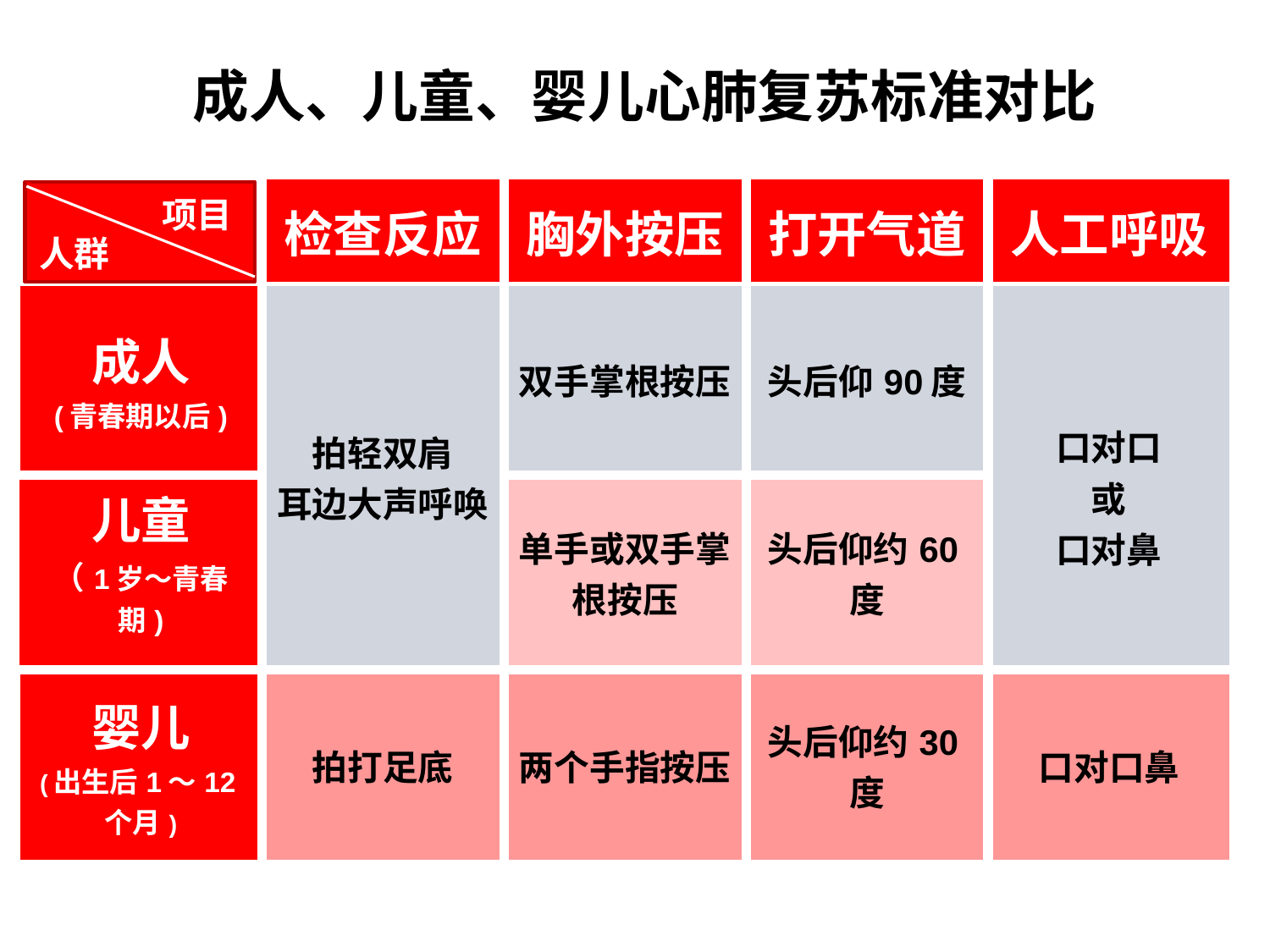

成人、儿童、婴儿心肺复苏标准对比
|  | 检查反应 | 胸外按压 | 打开气道 | 人工呼吸 |
| --- | --- | --- | --- | --- |
| 成人 (青春期以后) | 拍轻双肩 耳边大声呼唤 | 双手掌根按压 | 头后仰90度 | 口对口 或 口对鼻 |
| 儿童 （1岁～青春期) |  | 单手或双手掌根按压 | 头后仰约60度 |  |
| 婴儿 (出生后1～12个月) | 拍打足底 | 两个手指按压 | 头后仰约30度 | 口对口鼻 |

项目
人群